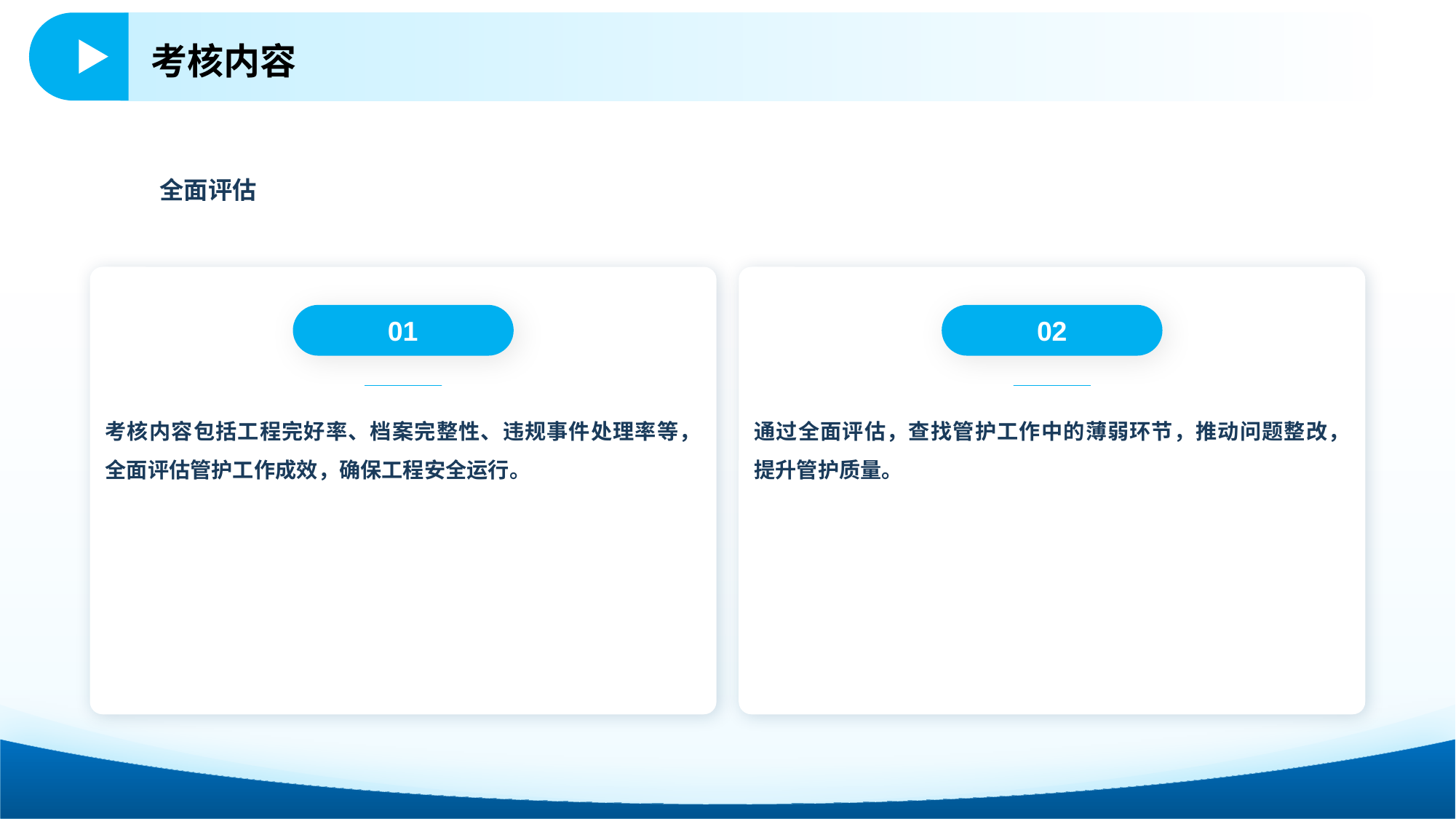

考核内容

全面评估

01
02

考核内容包括工程完好率、档案完整性、违规事件处理率等，全面评估管护工作成效，确保工程安全运行。
通过全面评估，查找管护工作中的薄弱环节，推动问题整改，提升管护质量。